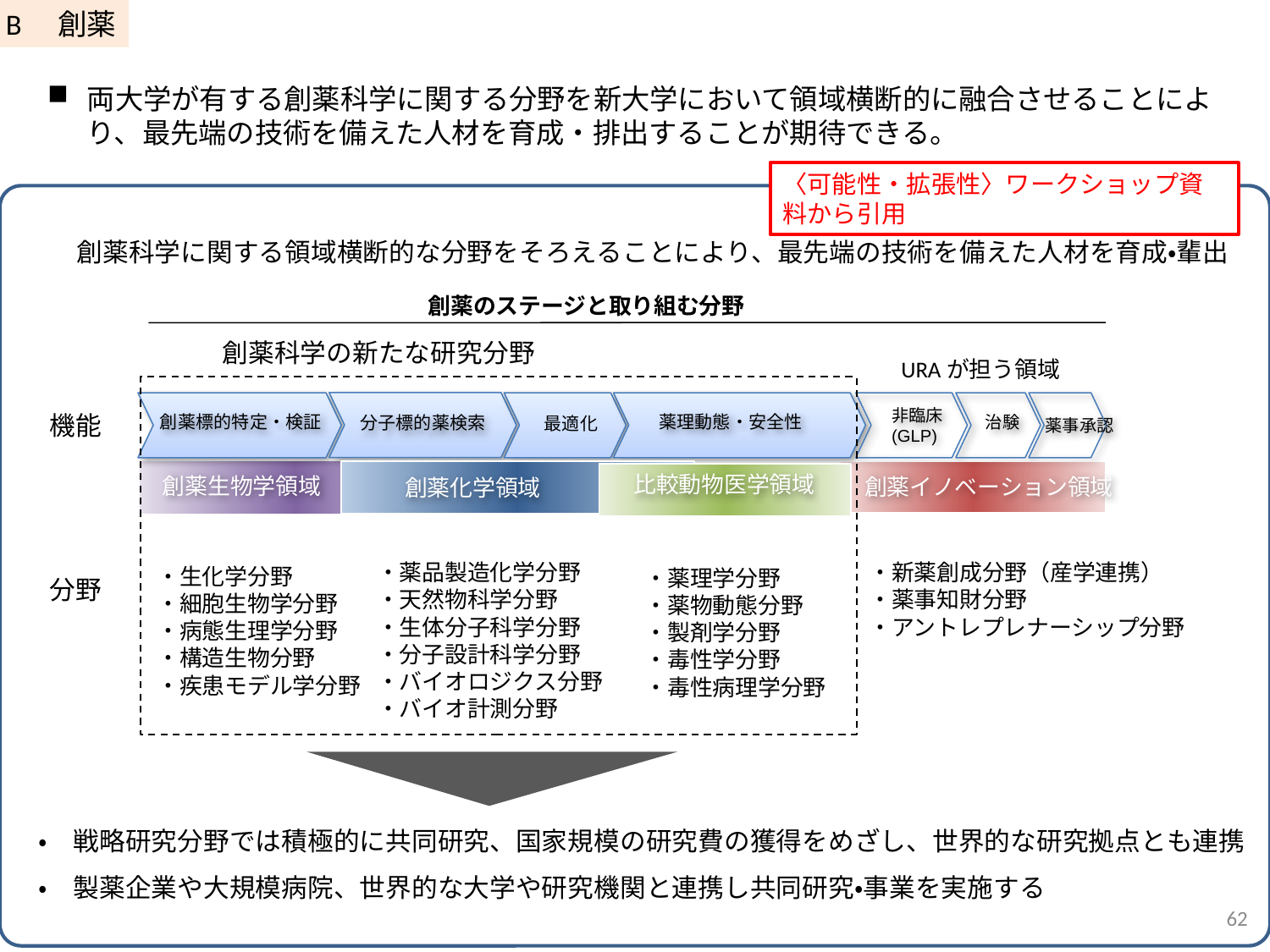

B　創薬
両大学が有する創薬科学に関する分野を新大学において領域横断的に融合させることにより、最先端の技術を備えた人材を育成・排出することが期待できる。
〈可能性・拡張性〉ワークショップ資料から引用

創薬科学に関する領域横断的な分野をそろえることにより、最先端の技術を備えた人材を育成・輩出
創薬のステージと取り組む分野
創薬科学の新たな研究分野
URAが担う領域

非臨床
(GLP)
機能
創薬標的特定・検証
薬理動態・安全性
分子標的薬検索
治験
最適化
薬事承認

比較動物医学領域
創薬生物学領域
創薬イノベーション領域
創薬化学領域
・薬品製造化学分野
・天然物科学分野
・生体分子科学分野
・分子設計科学分野
・バイオロジクス分野
・バイオ計測分野
・新薬創成分野（産学連携）
・薬事知財分野
・アントレプレナーシップ分野
・生化学分野
・細胞生物学分野
・病態生理学分野
・構造生物分野
・疾患モデル学分野
・薬理学分野
・薬物動態分野
・製剤学分野
・毒性学分野
・毒性病理学分野
分野

・　戦略研究分野では積極的に共同研究、国家規模の研究費の獲得をめざし、世界的な研究拠点とも連携
・　製薬企業や大規模病院、世界的な大学や研究機関と連携し共同研究・事業を実施する
62